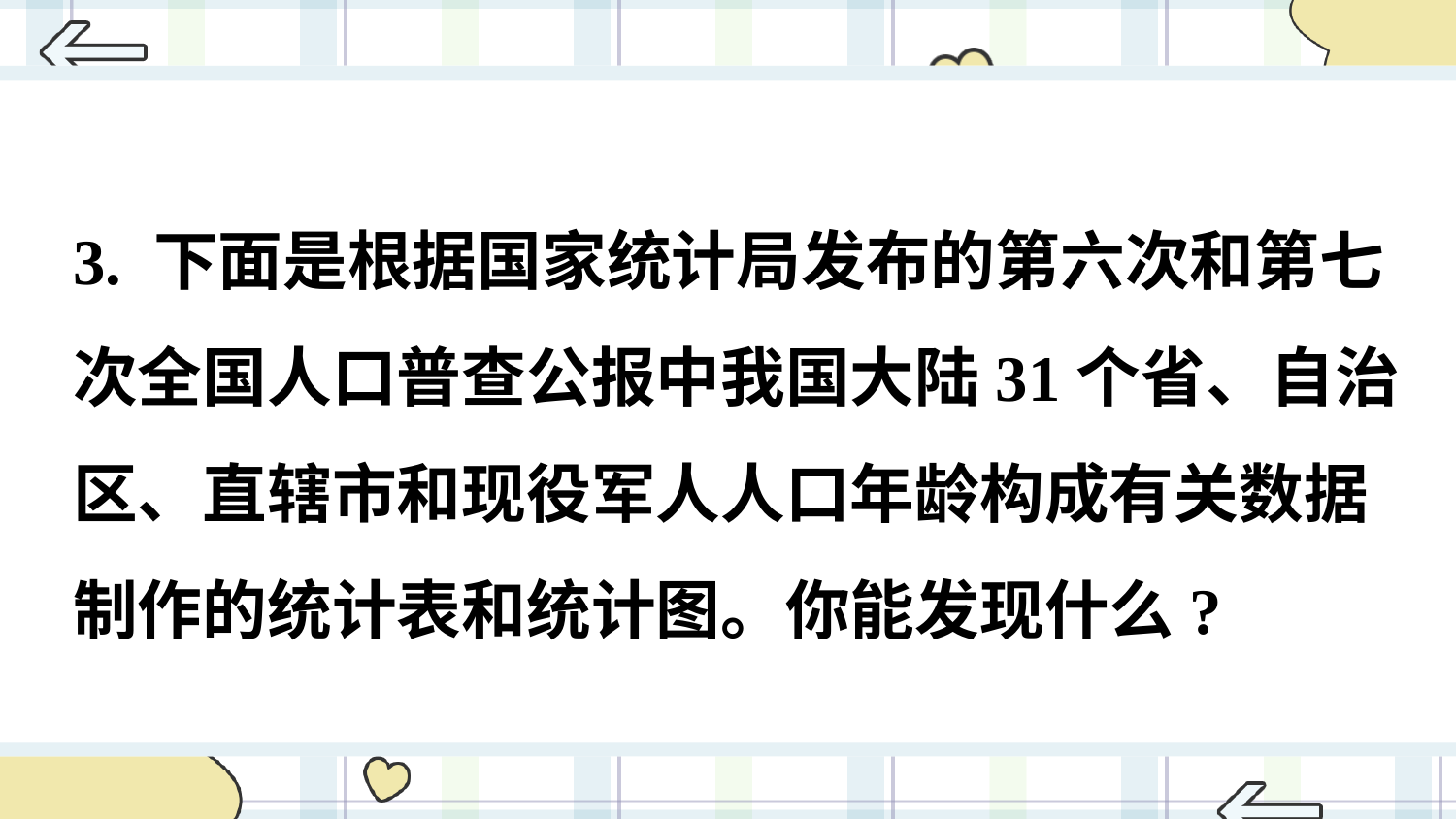

3. 下面是根据国家统计局发布的第六次和第七次全国人口普查公报中我国大陆31个省、自治区、直辖市和现役军人人口年龄构成有关数据制作的统计表和统计图。你能发现什么?